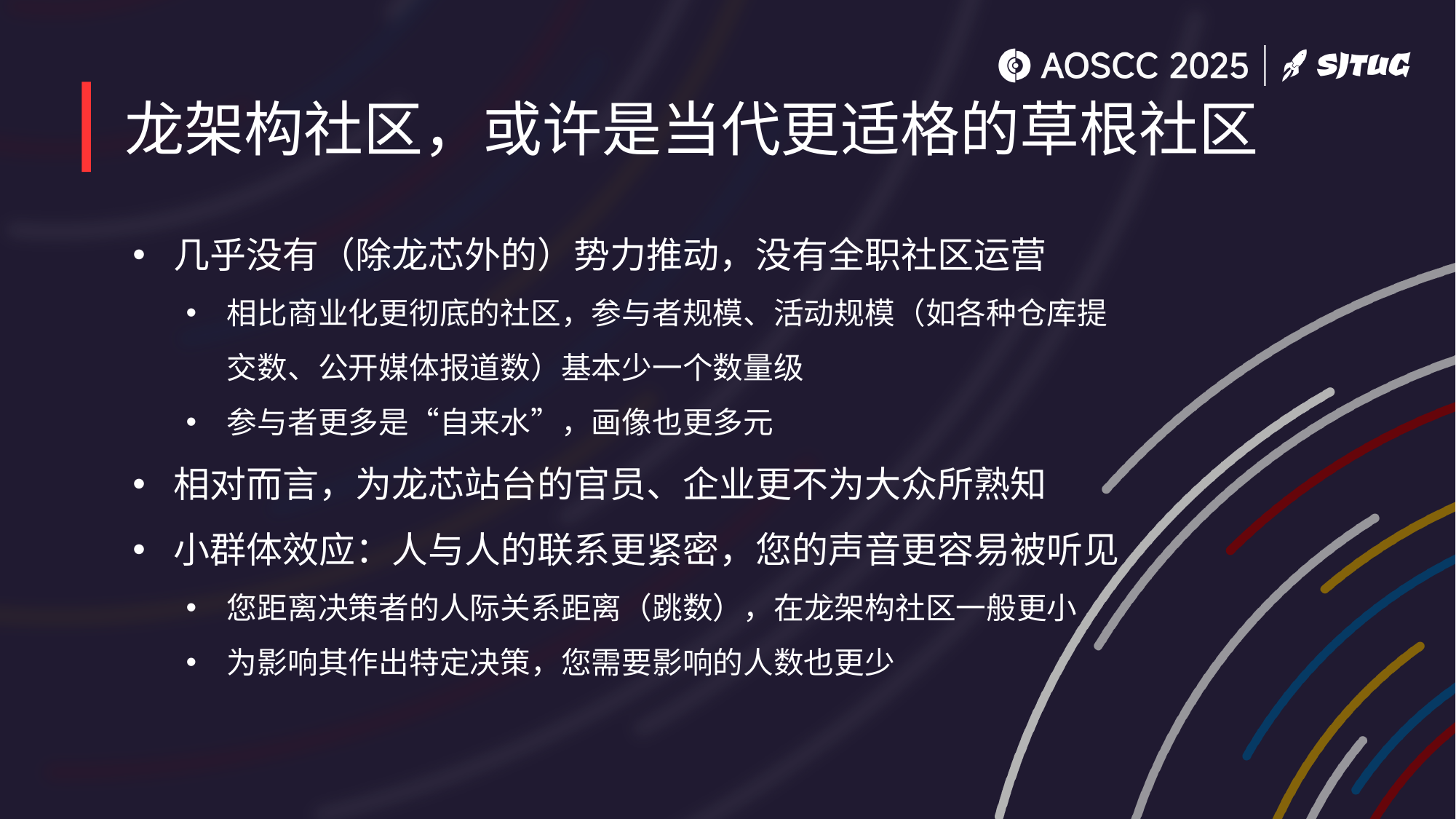

# 龙架构社区，或许是当代更适格的草根社区
几乎没有（除龙芯外的）势力推动，没有全职社区运营
相比商业化更彻底的社区，参与者规模、活动规模（如各种仓库提交数、公开媒体报道数）基本少一个数量级
参与者更多是“自来水”，画像也更多元
相对而言，为龙芯站台的官员、企业更不为大众所熟知
小群体效应：人与人的联系更紧密，您的声音更容易被听见
您距离决策者的人际关系距离（跳数），在龙架构社区一般更小
为影响其作出特定决策，您需要影响的人数也更少